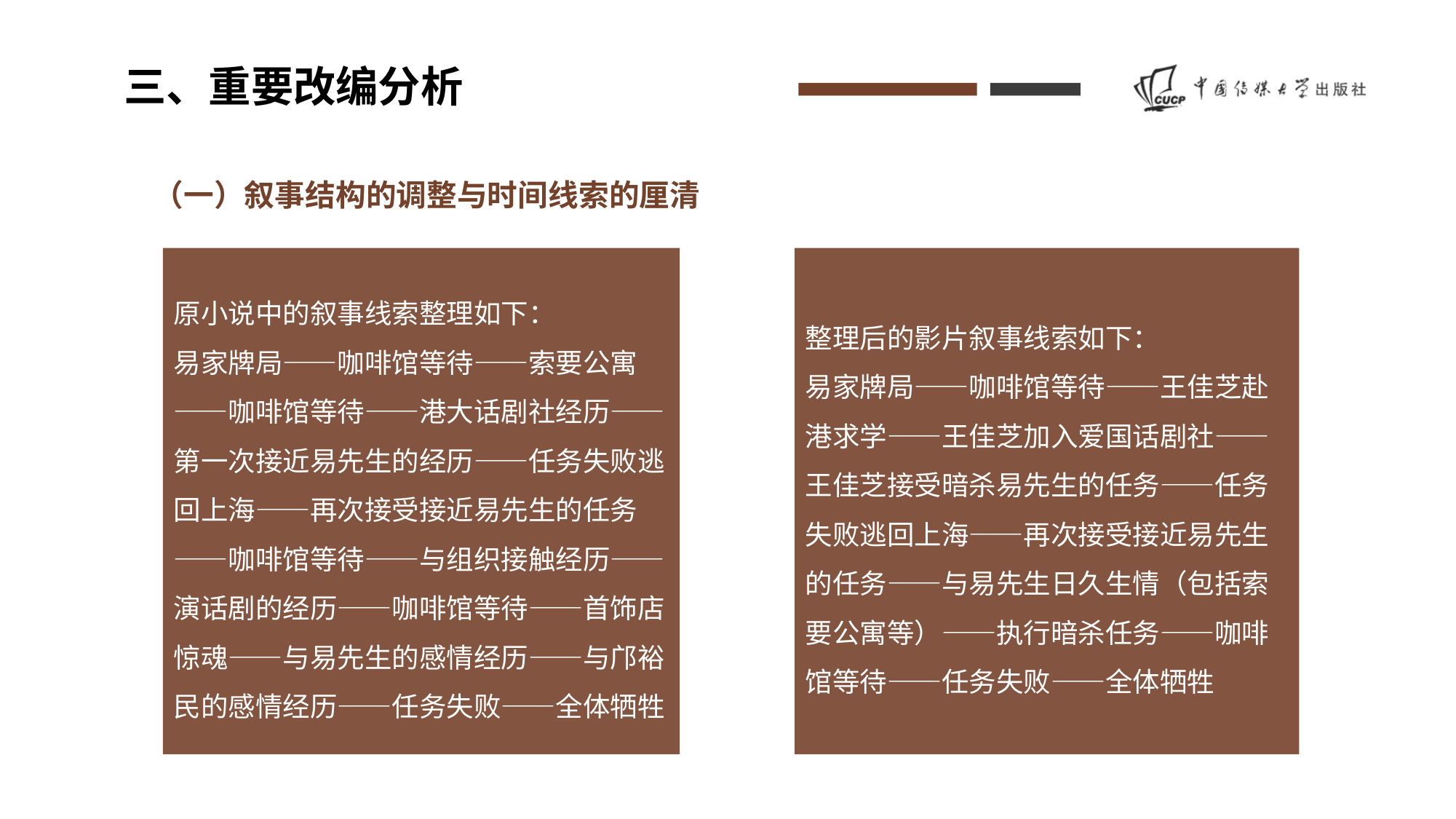

三、重要改编分析

（一）叙事结构的调整与时间线索的厘清
原小说中的叙事线索整理如下：
易家牌局——咖啡馆等待——索要公寓——咖啡馆等待——港大话剧社经历——第一次接近易先生的经历——任务失败逃回上海——再次接受接近易先生的任务——咖啡馆等待——与组织接触经历——演话剧的经历——咖啡馆等待——首饰店惊魂——与易先生的感情经历——与邝裕民的感情经历——任务失败——全体牺牲
整理后的影片叙事线索如下：
易家牌局——咖啡馆等待——王佳芝赴港求学——王佳芝加入爱国话剧社——王佳芝接受暗杀易先生的任务——任务失败逃回上海——再次接受接近易先生的任务——与易先生日久生情（包括索要公寓等）——执行暗杀任务——咖啡馆等待——任务失败——全体牺牲